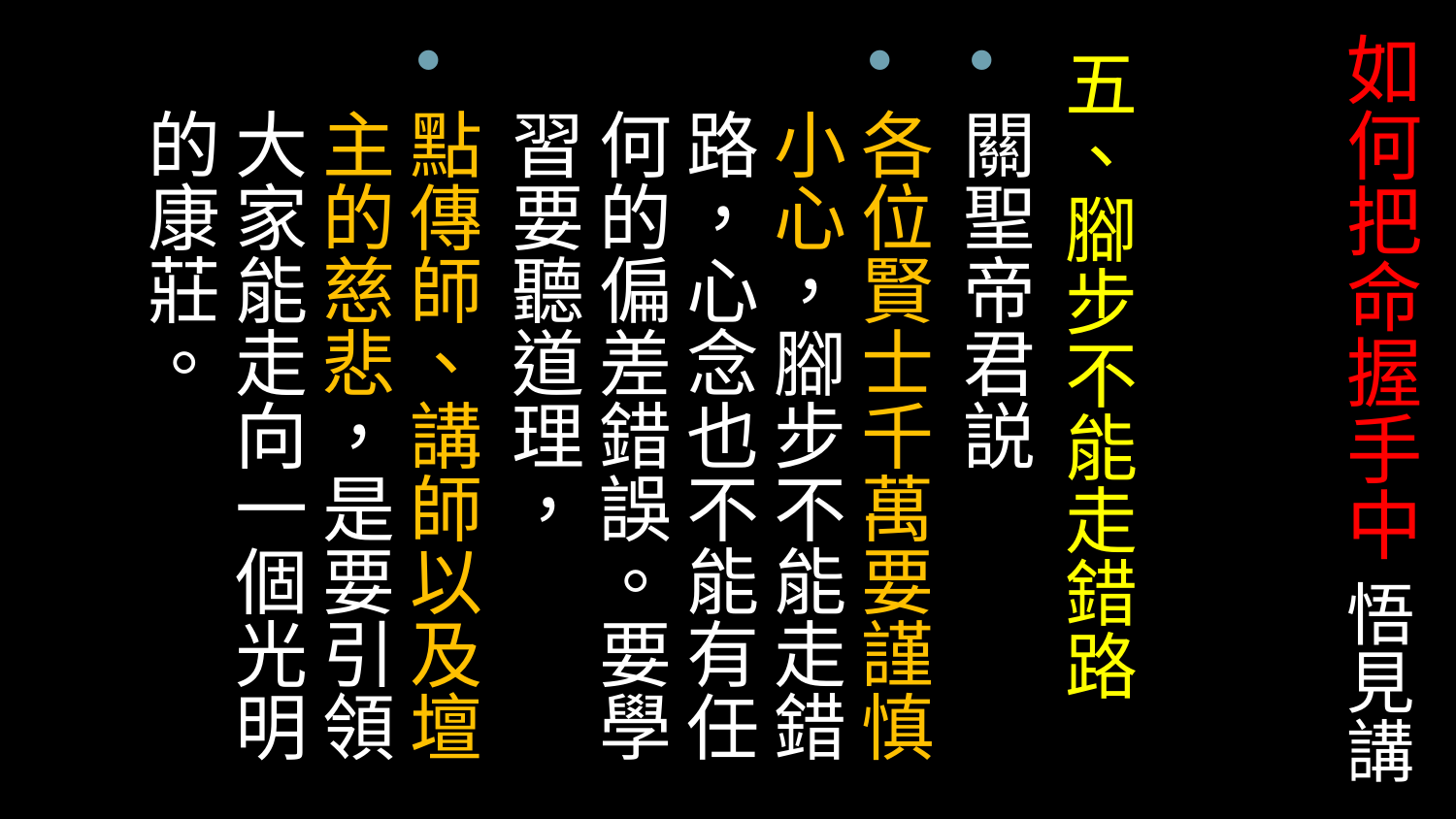

# 如何把命握手中 悟見講
五、腳步不能走錯路
關聖帝君説
各位賢士千萬要謹慎小心，腳步不能走錯路，心念也不能有任何的偏差錯誤。要學習要聽道理，
點傳師、講師以及壇主的慈悲，是要引領大家能走向一個光明的康莊。